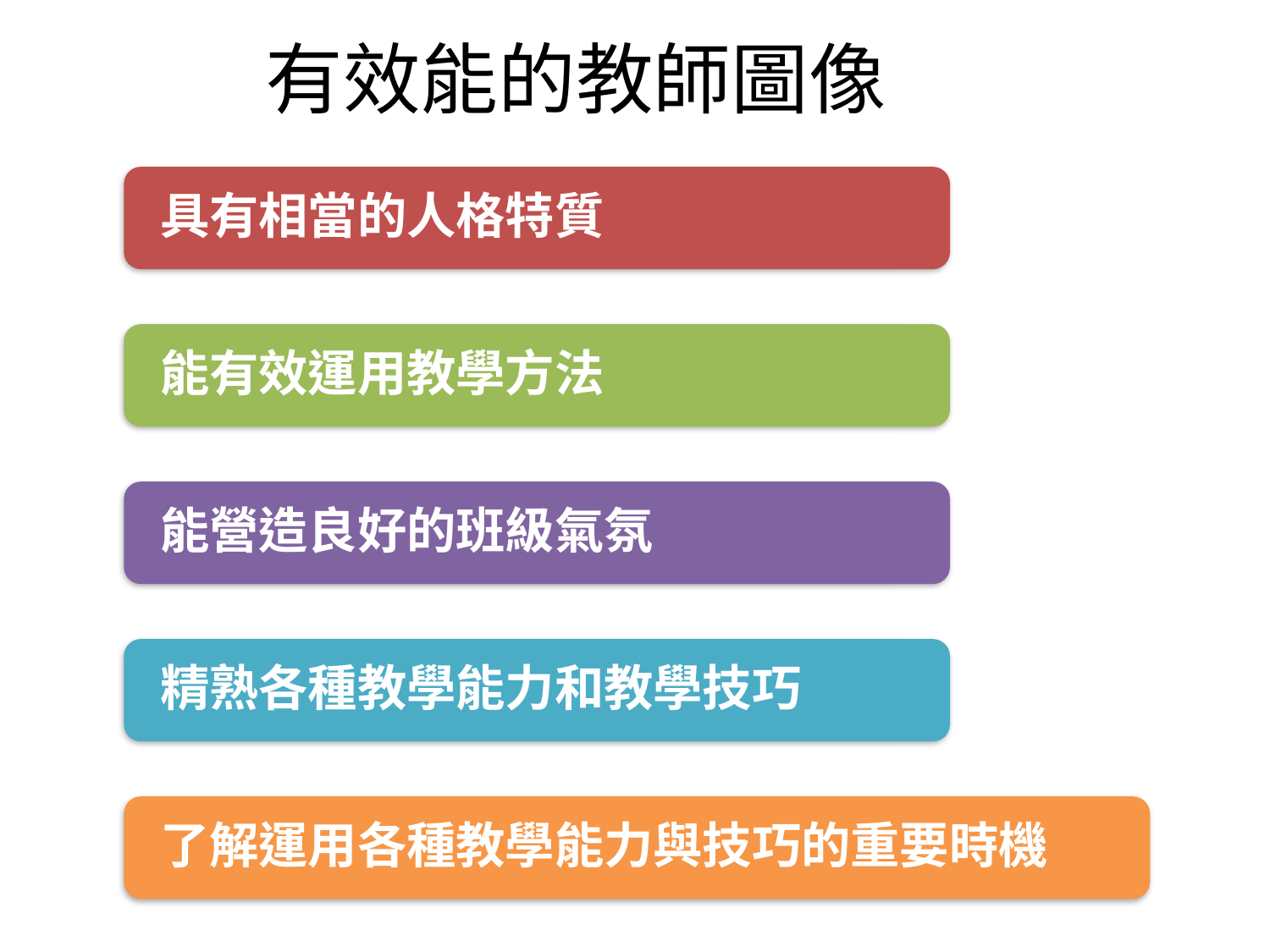

# 有效能的教師圖像
具有相當的人格特質
能有效運用教學方法
能營造良好的班級氣氛
精熟各種教學能力和教學技巧
了解運用各種教學能力與技巧的重要時機